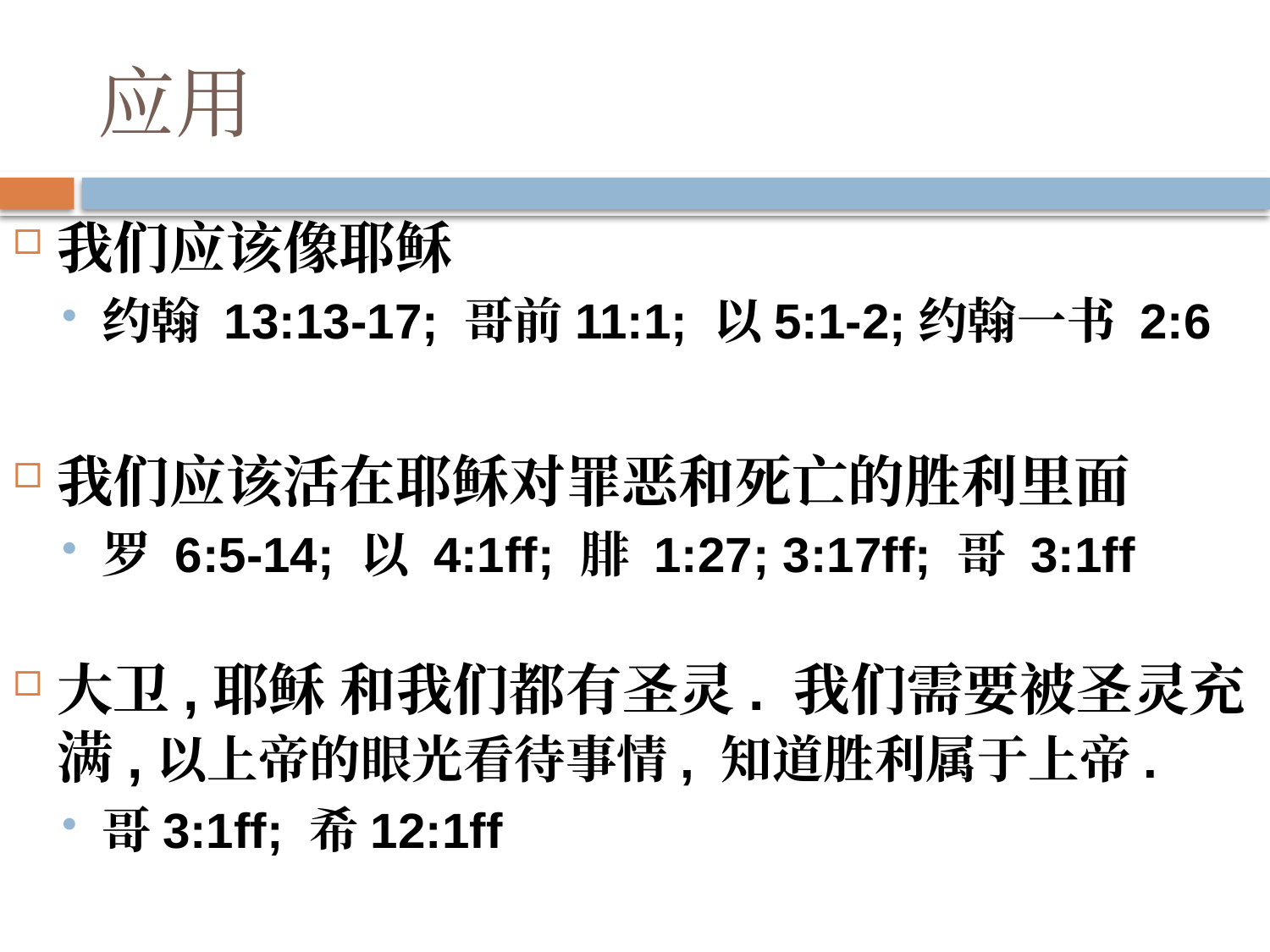

# 应用
我们应该像耶稣
约翰 13:13-17; 哥前11:1; 以5:1-2;约翰一书 2:6

我们应该活在耶稣对罪恶和死亡的胜利里面
罗 6:5-14; 以 4:1ff; 腓 1:27; 3:17ff; 哥 3:1ff
大卫,耶稣 和我们都有圣灵. 我们需要被圣灵充满,以上帝的眼光看待事情, 知道胜利属于上帝.
哥3:1ff; 希12:1ff